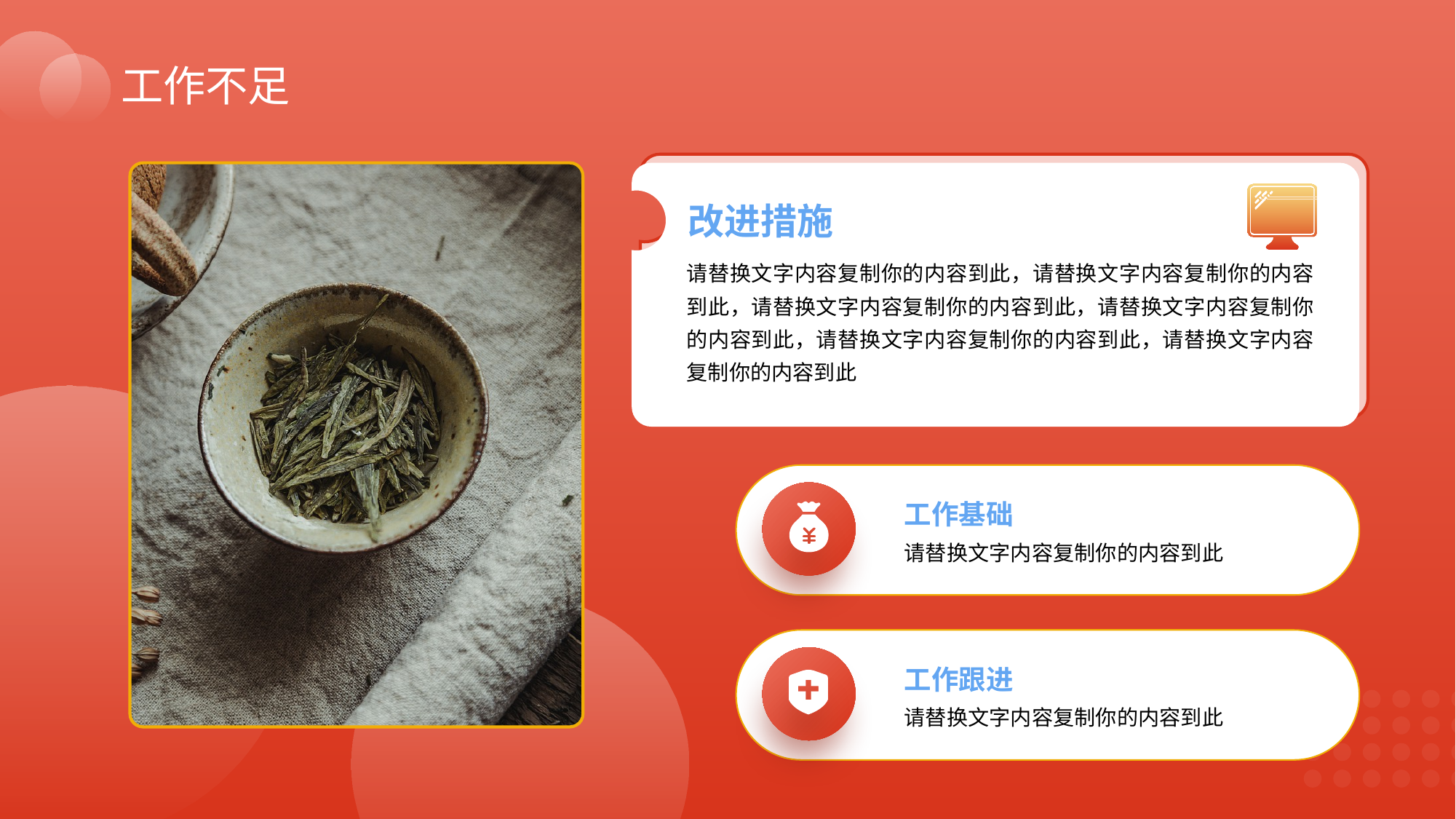

工作不足

改进措施
请替换文字内容复制你的内容到此，请替换文字内容复制你的内容到此，请替换文字内容复制你的内容到此，请替换文字内容复制你的内容到此，请替换文字内容复制你的内容到此，请替换文字内容复制你的内容到此

工作基础

请替换文字内容复制你的内容到此

工作跟进

请替换文字内容复制你的内容到此